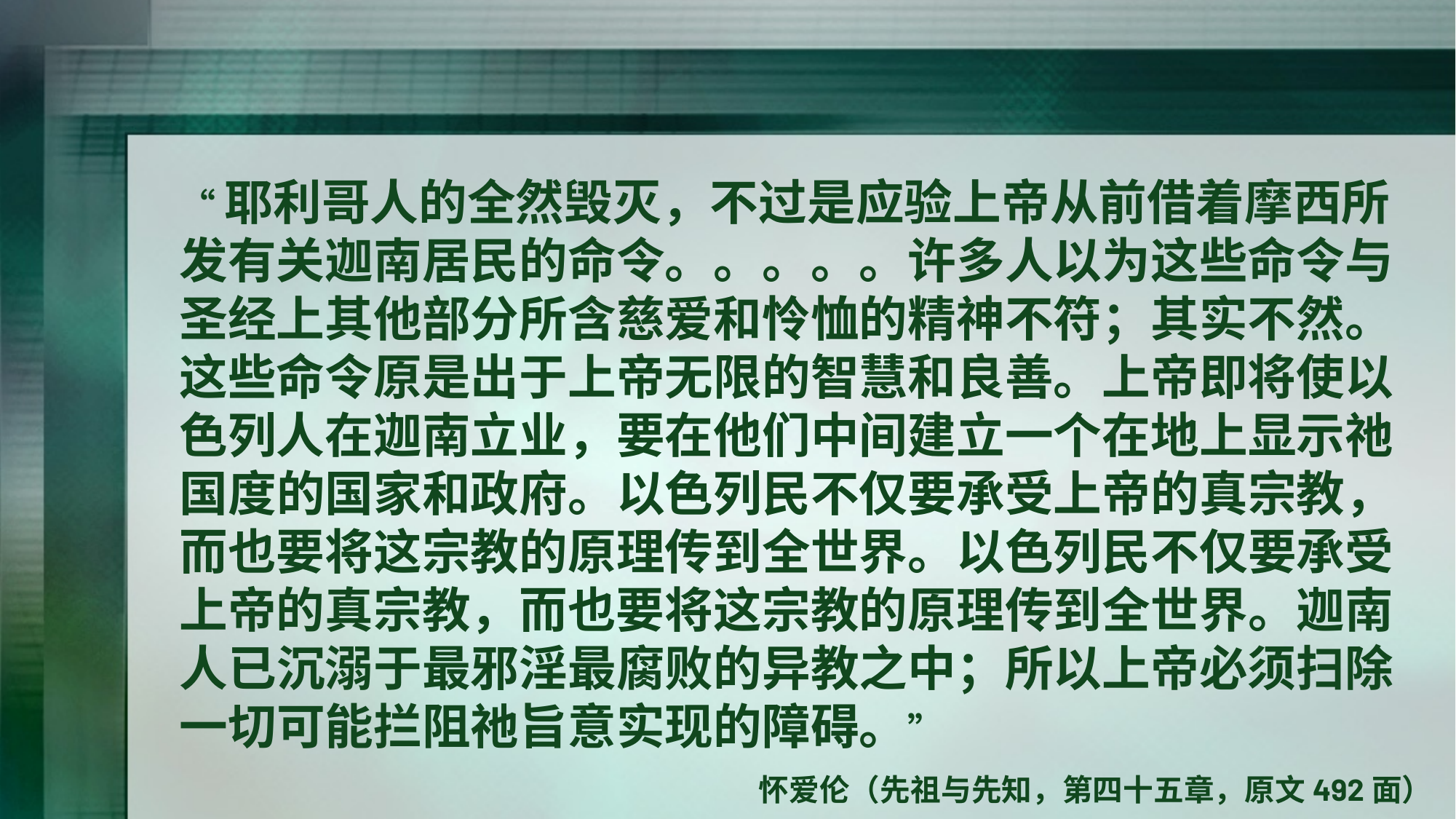

“耶利哥人的全然毁灭，不过是应验上帝从前借着摩西所发有关迦南居民的命令。。。。。许多人以为这些命令与圣经上其他部分所含慈爱和怜恤的精神不符；其实不然。这些命令原是出于上帝无限的智慧和良善。上帝即将使以色列人在迦南立业，要在他们中间建立一个在地上显示祂国度的国家和政府。以色列民不仅要承受上帝的真宗教，而也要将这宗教的原理传到全世界。以色列民不仅要承受上帝的真宗教，而也要将这宗教的原理传到全世界。迦南人已沉溺于最邪淫最腐败的异教之中；所以上帝必须扫除一切可能拦阻祂旨意实现的障碍。”
怀爱伦（先祖与先知，第四十五章，原文492面）